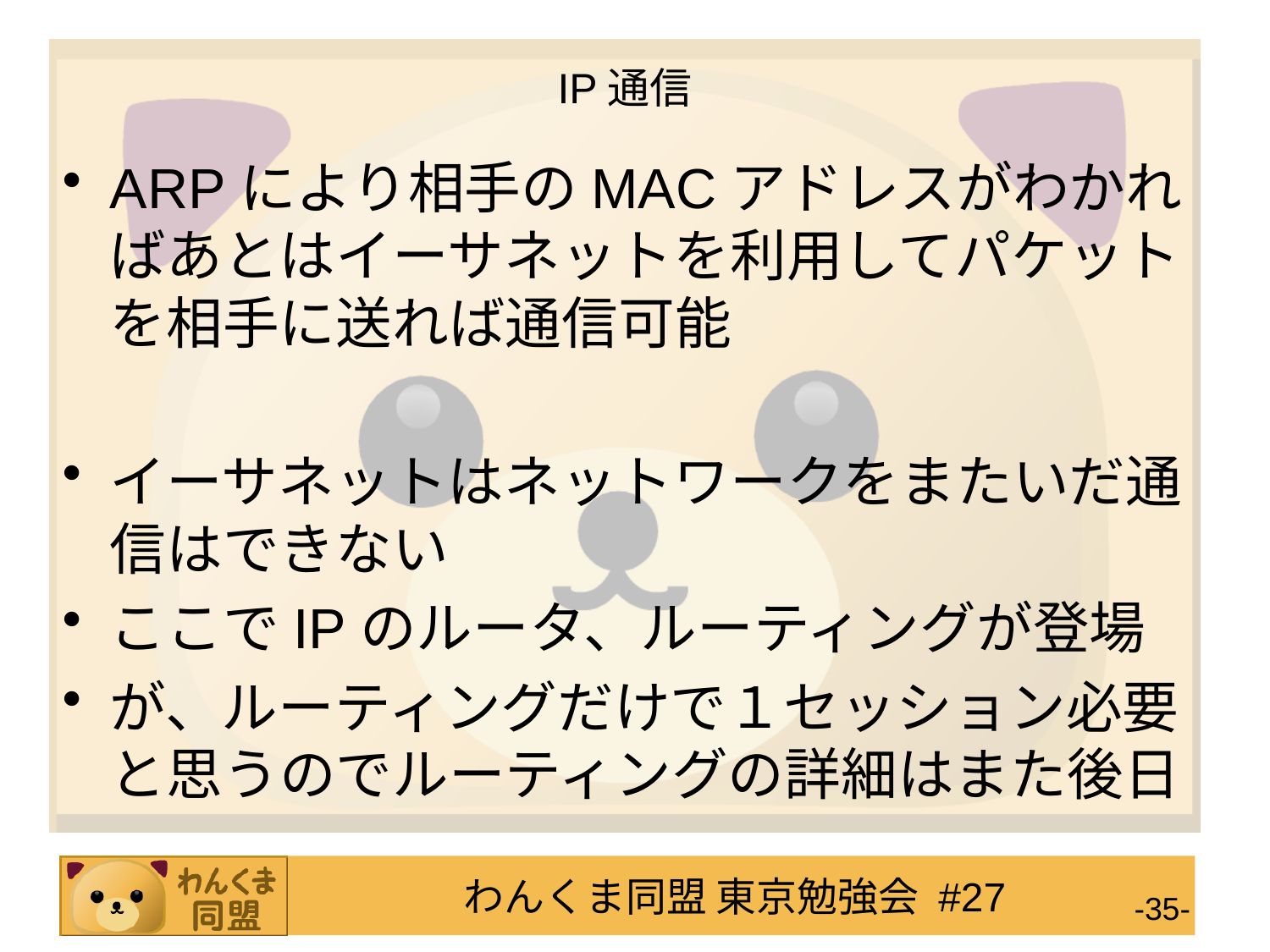

# IP通信
ARPにより相手のMACアドレスがわかればあとはイーサネットを利用してパケットを相手に送れば通信可能

イーサネットはネットワークをまたいだ通信はできない
ここでIPのルータ、ルーティングが登場
が、ルーティングだけで１セッション必要と思うのでルーティングの詳細はまた後日